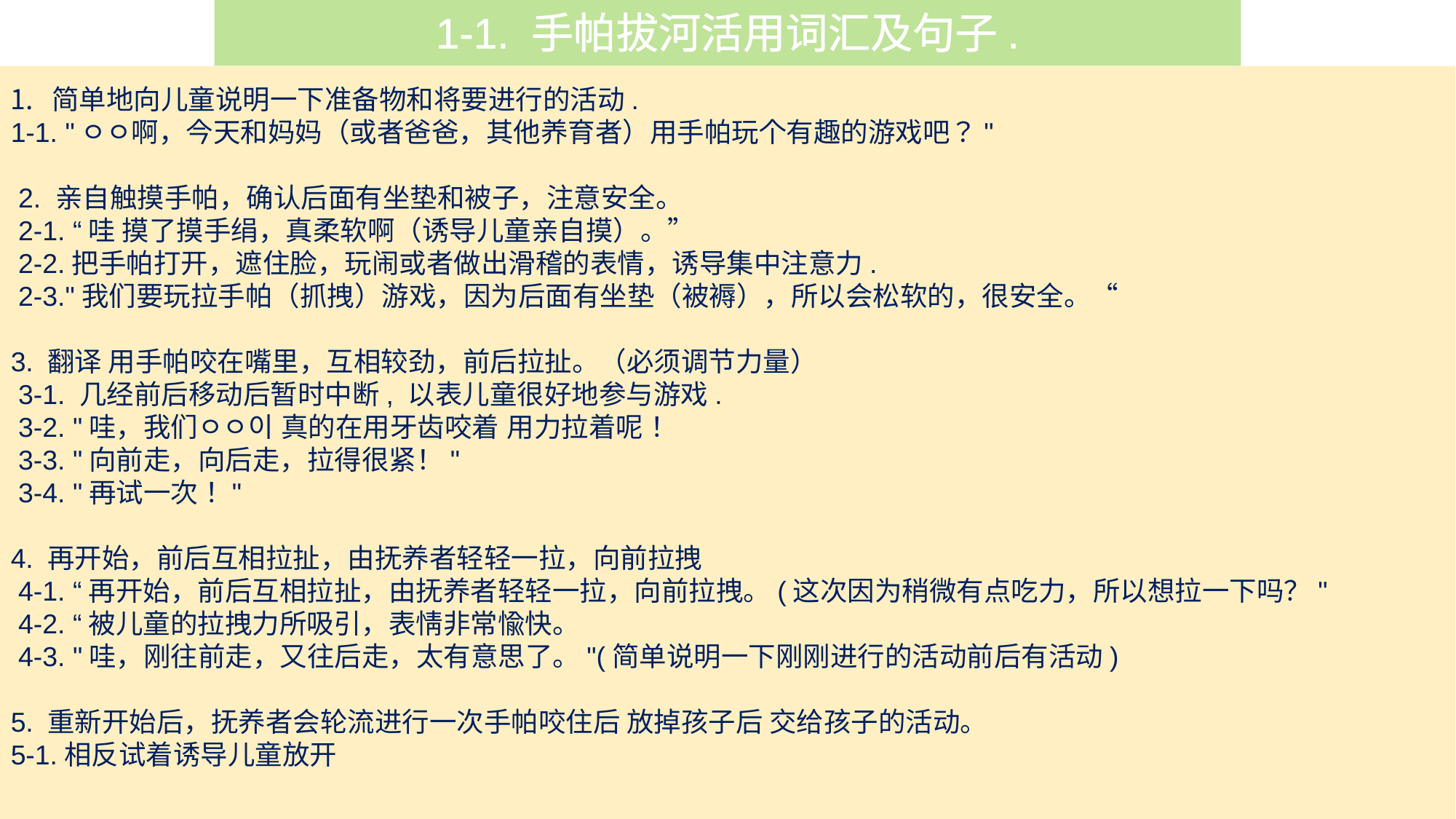

1-1. 手帕拔河活用词汇及句子.
简单地向儿童说明一下准备物和将要进行的活动.
1-1. "ㅇㅇ啊，今天和妈妈（或者爸爸，其他养育者）用手帕玩个有趣的游戏吧？"

 2. 亲自触摸手帕，确认后面有坐垫和被子，注意安全。
 2-1. “哇 摸了摸手绢，真柔软啊（诱导儿童亲自摸）。”
 2-2.把手帕打开，遮住脸，玩闹或者做出滑稽的表情，诱导集中注意力.
 2-3."我们要玩拉手帕（抓拽）游戏，因为后面有坐垫（被褥），所以会松软的，很安全。“

3. 翻译 用手帕咬在嘴里，互相较劲，前后拉扯。（必须调节力量）
 3-1. 几经前后移动后暂时中断, 以表儿童很好地参与游戏.
 3-2. "哇，我们ㅇㅇ이 真的在用牙齿咬着 用力拉着呢！
 3-3. "向前走，向后走，拉得很紧！"
 3-4. "再试一次！"

4. 再开始，前后互相拉扯，由抚养者轻轻一拉，向前拉拽
 4-1. “再开始，前后互相拉扯，由抚养者轻轻一拉，向前拉拽。(这次因为稍微有点吃力，所以想拉一下吗？"
 4-2. “被儿童的拉拽力所吸引，表情非常愉快。
 4-3. "哇，刚往前走，又往后走，太有意思了。"(简单说明一下刚刚进行的活动前后有活动)

5. 重新开始后，抚养者会轮流进行一次手帕咬住后 放掉孩子后 交给孩子的活动。
5-1.相反试着诱导儿童放开